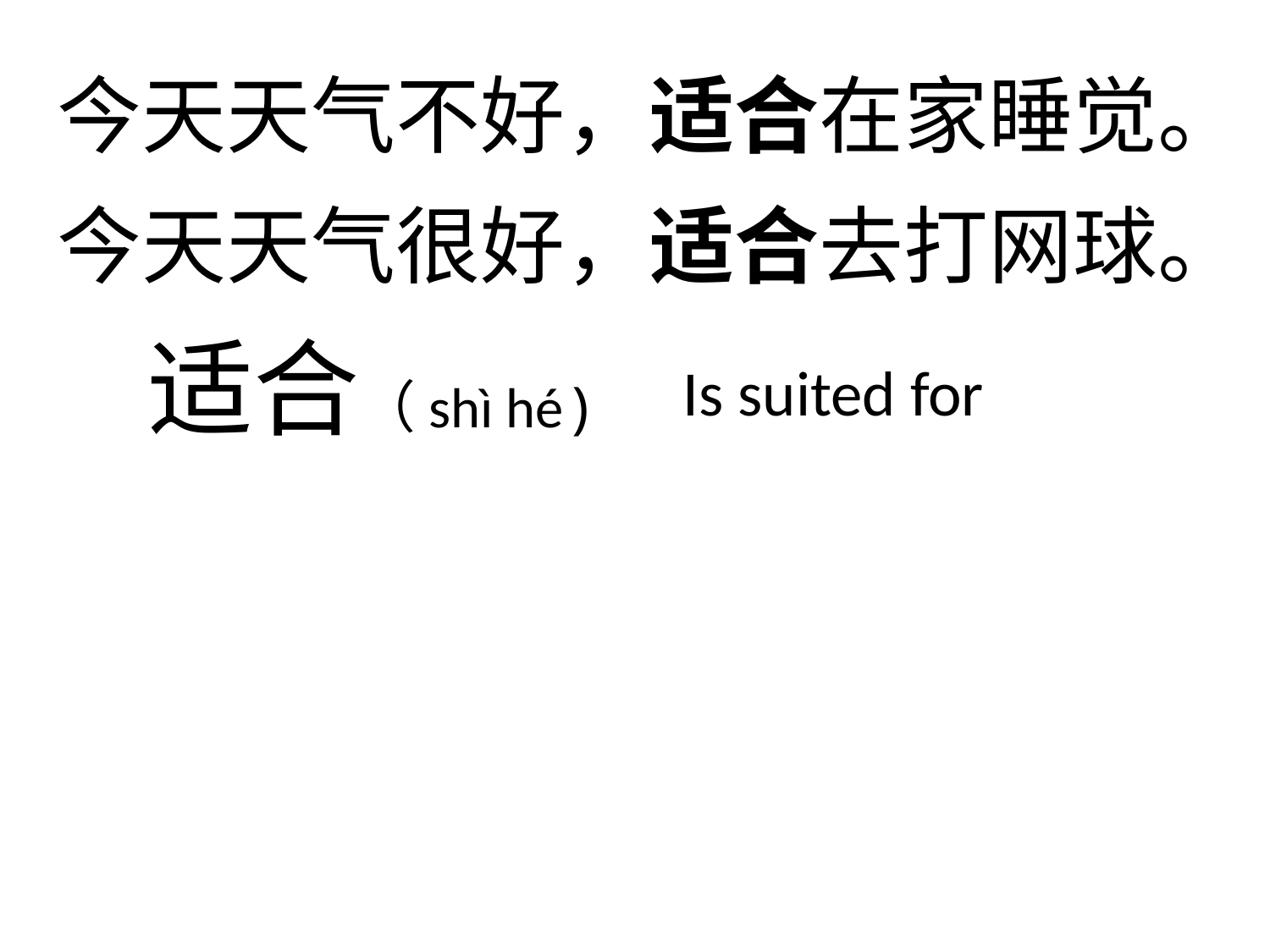

今天天气不好，适合在家睡觉。
今天天气很好，适合去打网球。
适合（shì hé)
Is suited for